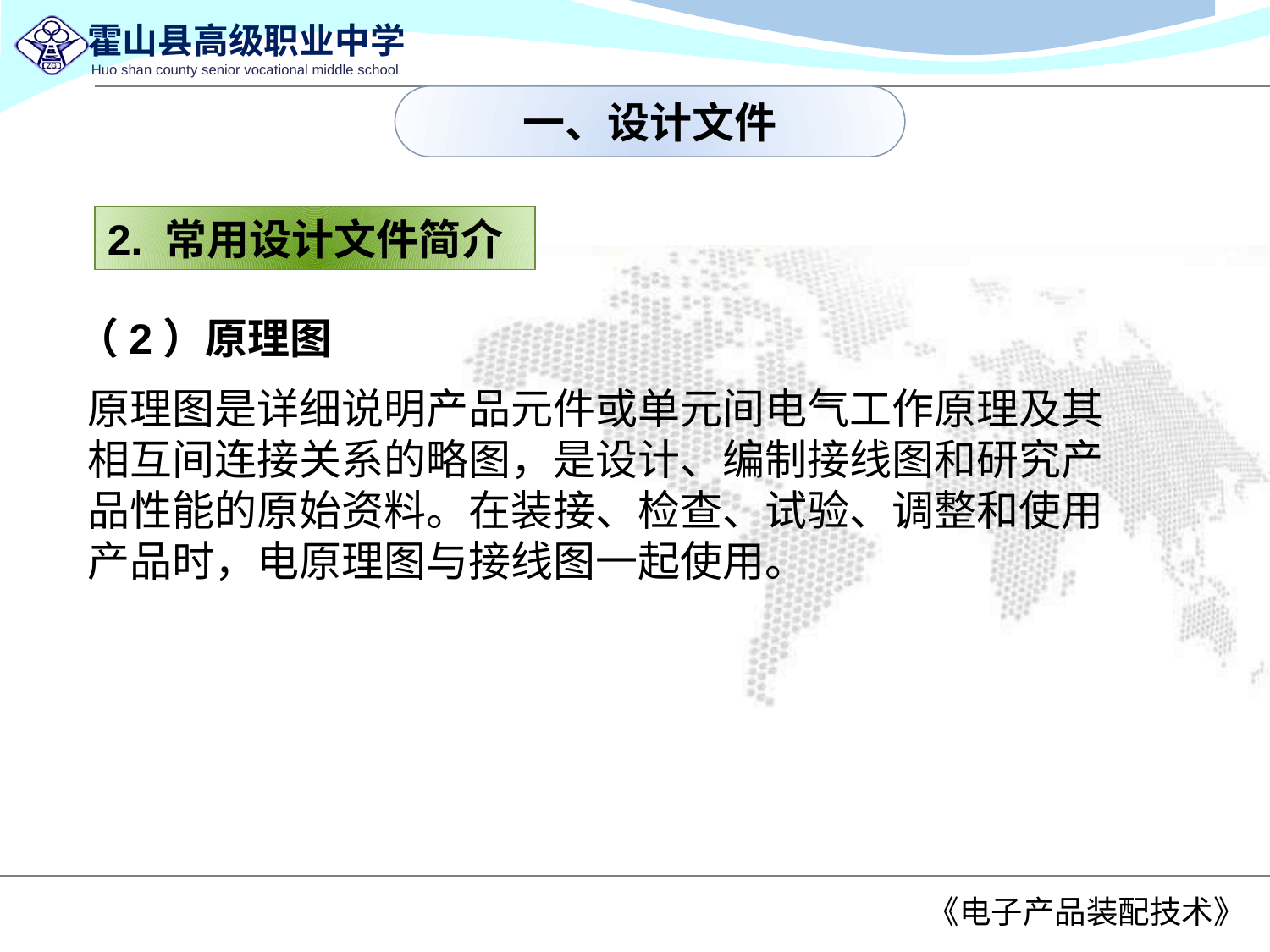

一、设计文件
2. 常用设计文件简介
（2）原理图
原理图是详细说明产品元件或单元间电气工作原理及其相互间连接关系的略图，是设计、编制接线图和研究产品性能的原始资料。在装接、检查、试验、调整和使用产品时，电原理图与接线图一起使用。